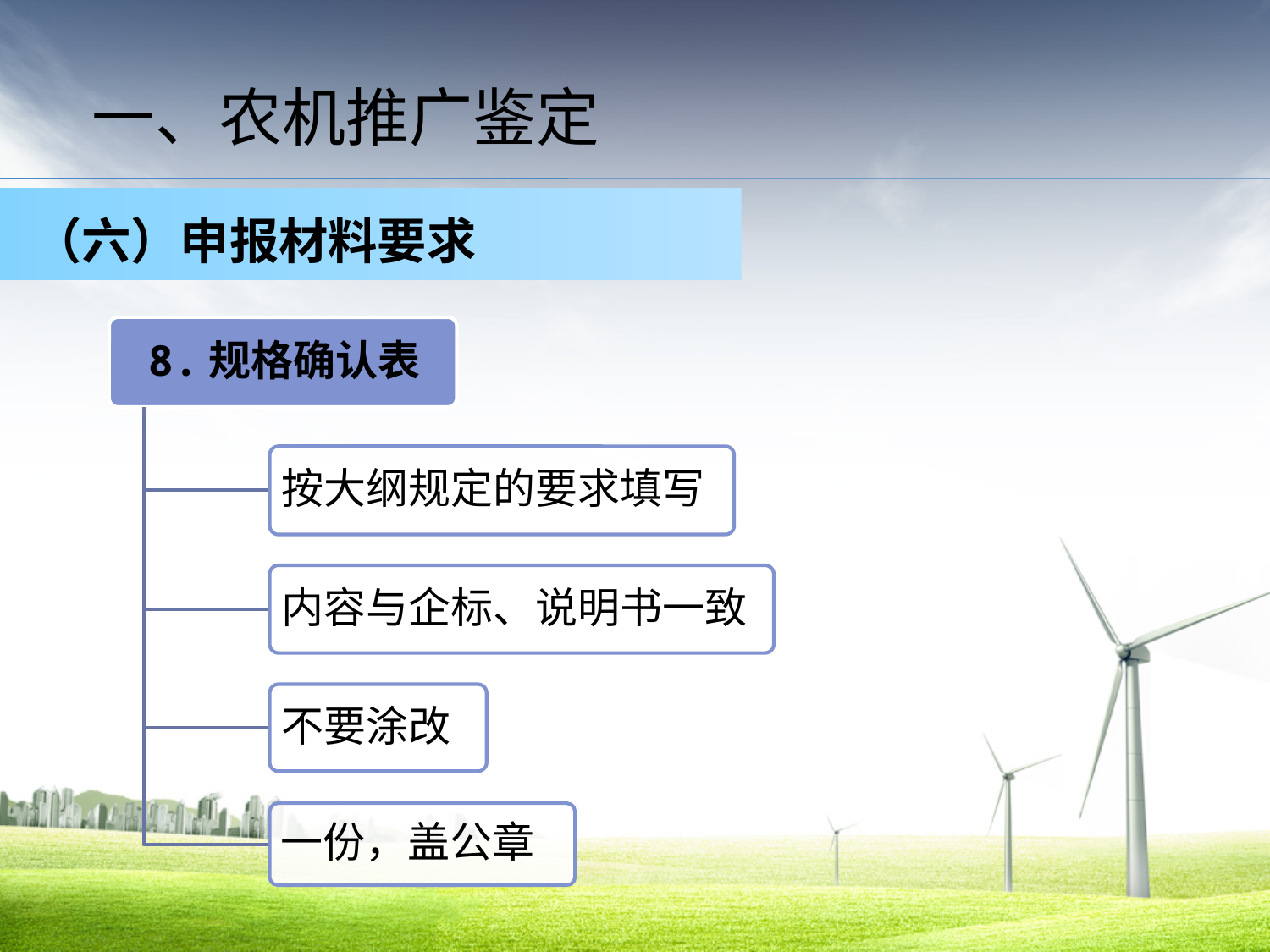

一、农机推广鉴定

（六）申报材料要求
8.规格确认表
按大纲规定的要求填写
内容与企标、说明书一致
不要涂改
一份，盖公章